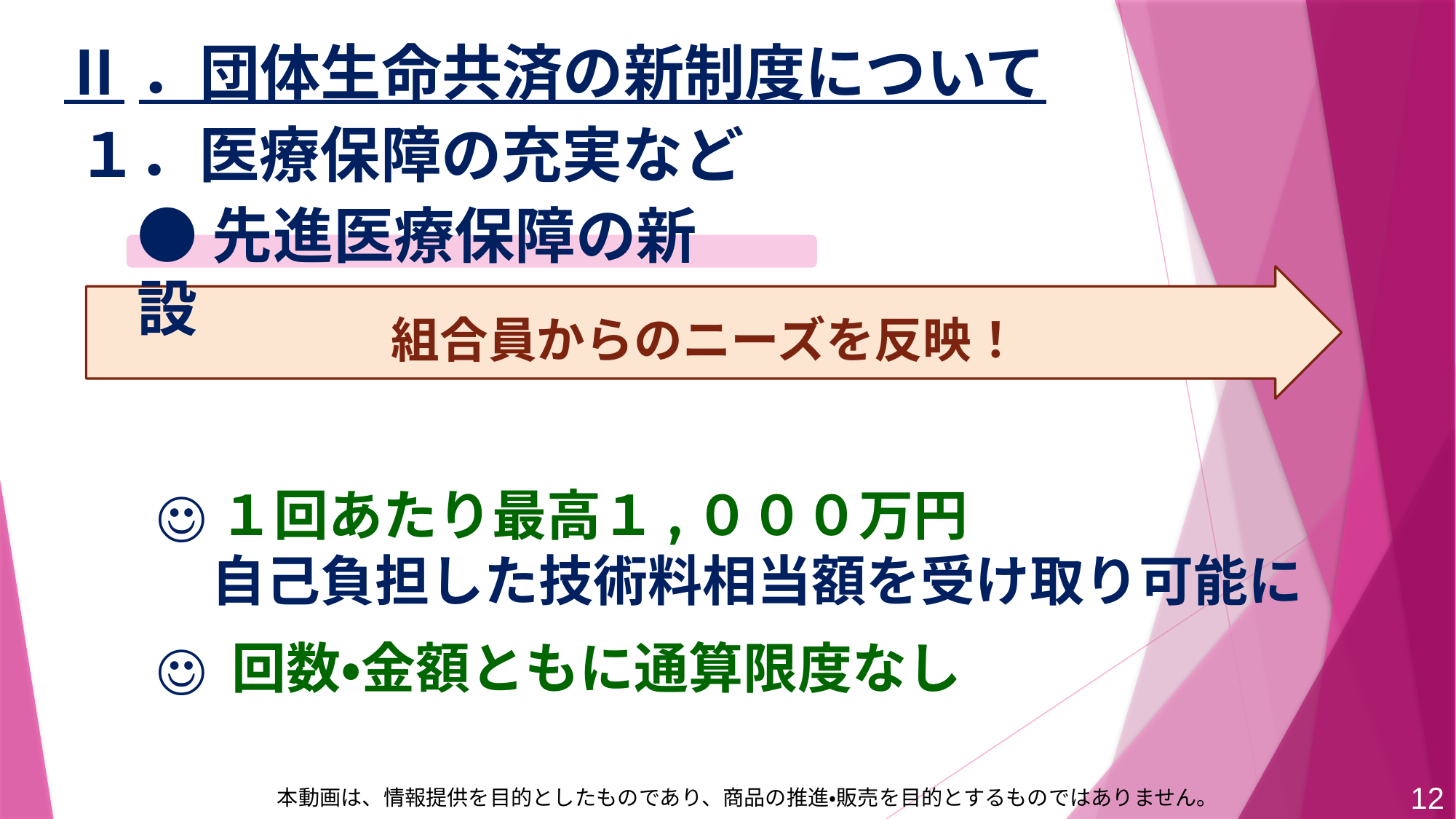

Ⅱ．団体生命共済の新制度について
１．医療保障の充実など
●先進医療保障の新設

組合員からのニーズを反映！
☺１回あたり最高１,０００万円
　自己負担した技術料相当額を受け取り可能に

☺ 回数・金額ともに通算限度なし
12
本動画は、情報提供を目的としたものであり、商品の推進・販売を目的とするものではありません。